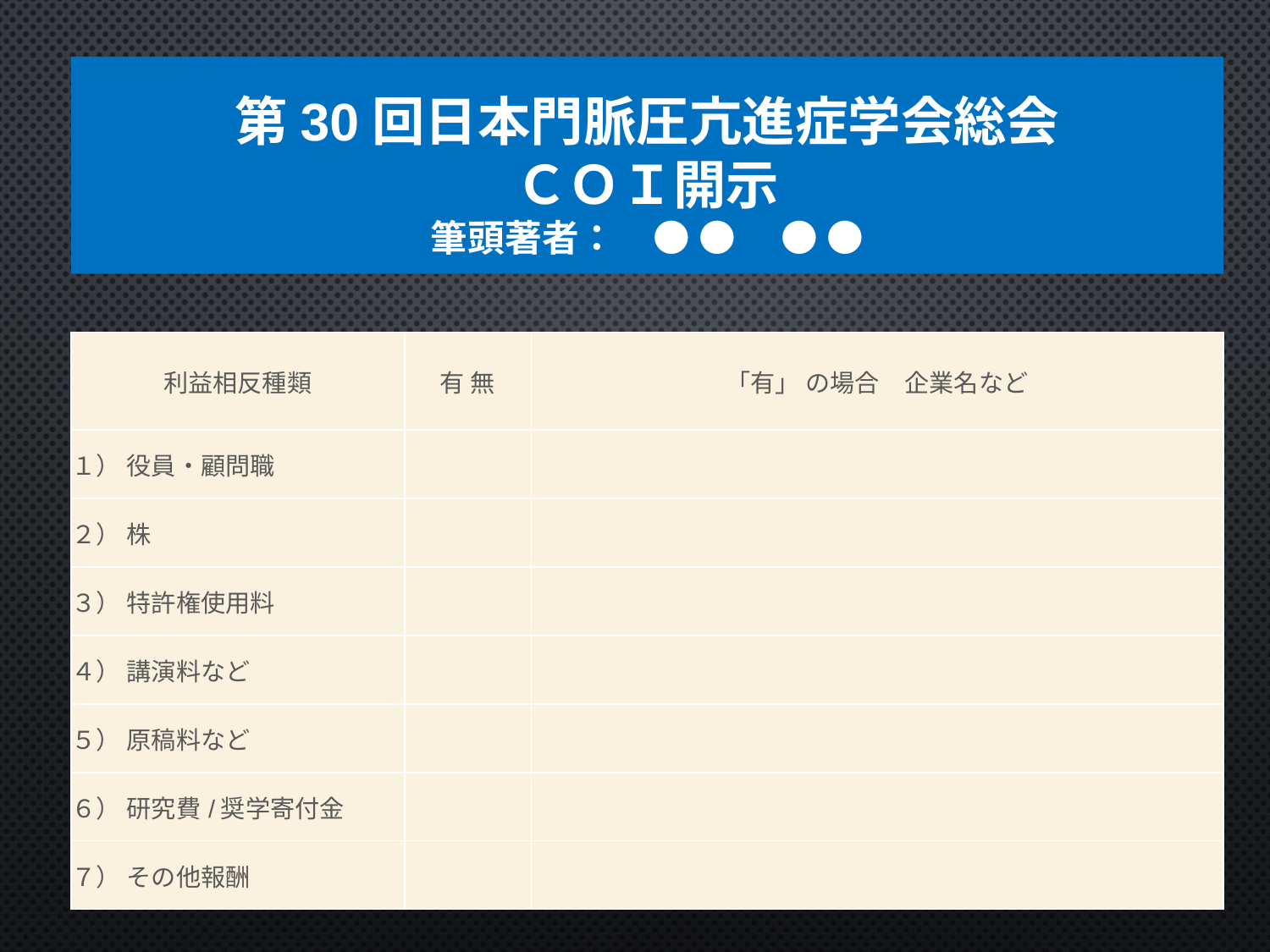

第30回日本門脈圧亢進症学会総会
ＣＯＩ開示
筆頭著者：　● ●　 ● ●
| 利益相反種類 | 有 無 | 「有」 の場合　企業名など |
| --- | --- | --- |
| １） 役員・顧問職 |  |  |
| ２） 株 |  |  |
| ３） 特許権使用料 |  |  |
| ４） 講演料など |  |  |
| ５） 原稿料など |  |  |
| ６） 研究費/奨学寄付金 |  |  |
| ７） その他報酬 |  |  |